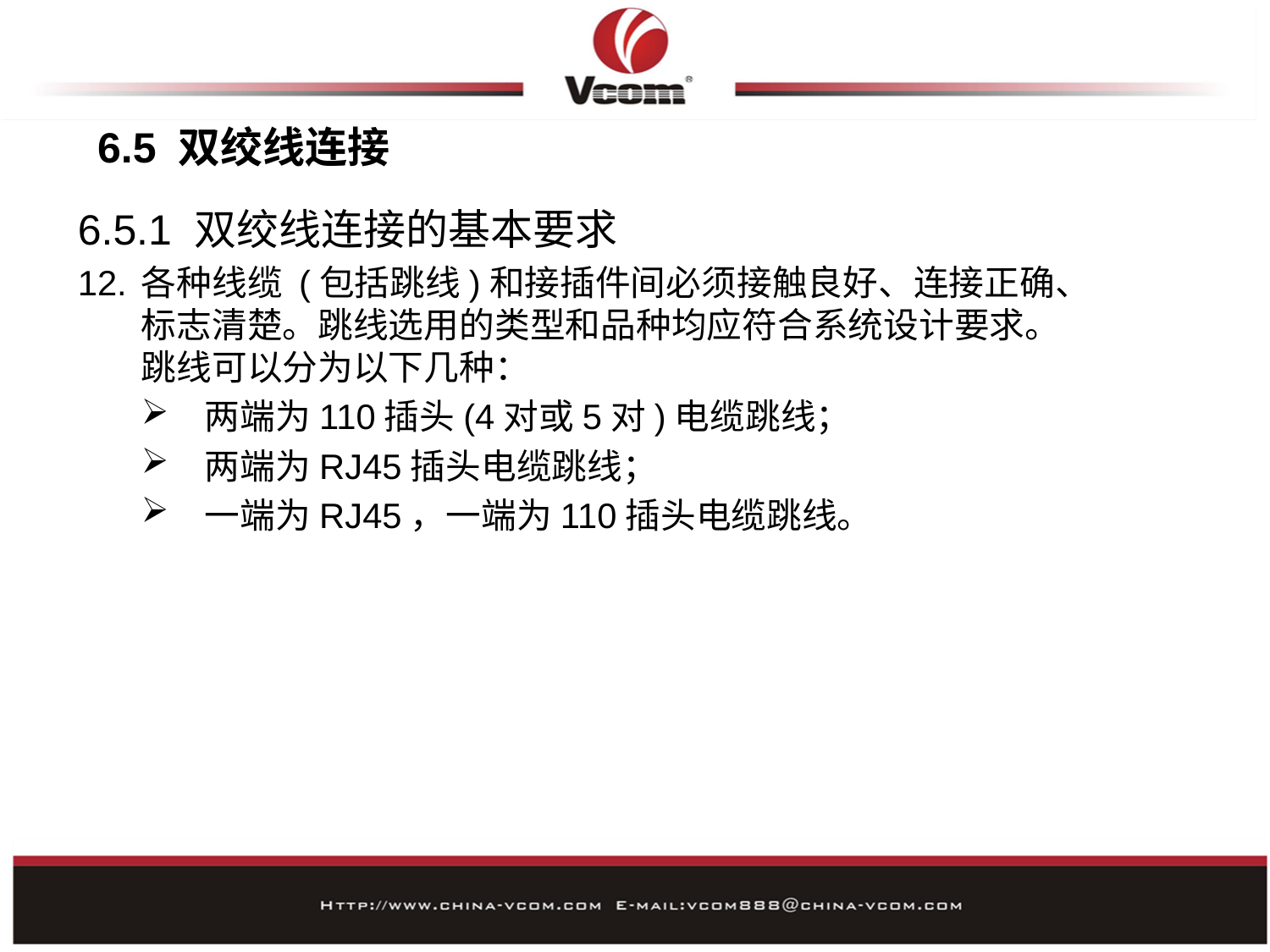

# 6.5 双绞线连接
6.5.1 双绞线连接的基本要求
各种线缆 (包括跳线)和接插件间必须接触良好、连接正确、标志清楚。跳线选用的类型和品种均应符合系统设计要求。跳线可以分为以下几种：
两端为110插头(4对或5对)电缆跳线；
两端为RJ45插头电缆跳线；
一端为RJ45，一端为110插头电缆跳线。